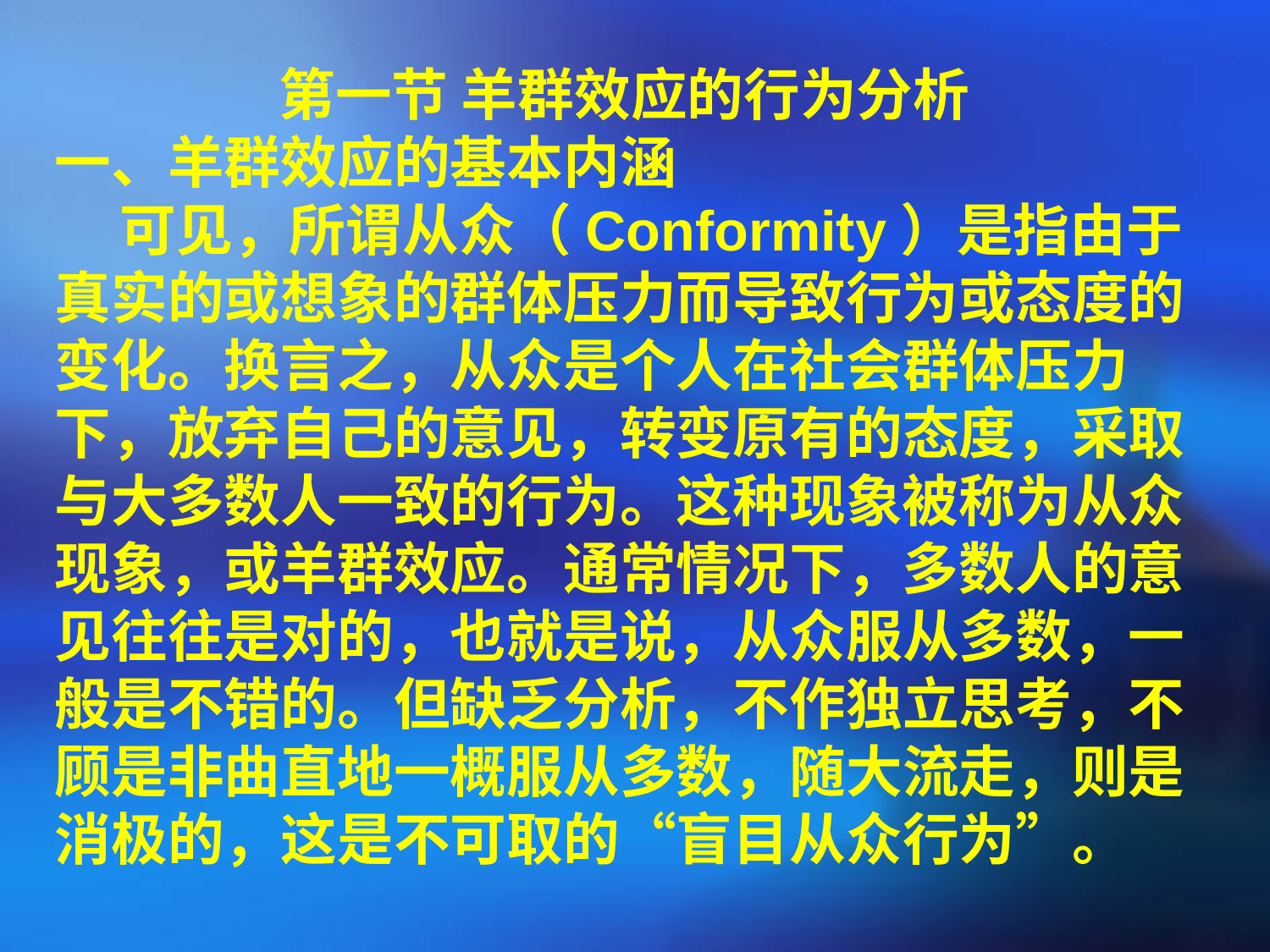

第一节 羊群效应的行为分析
一、羊群效应的基本内涵
    可见，所谓从众（Conformity）是指由于真实的或想象的群体压力而导致行为或态度的变化。换言之，从众是个人在社会群体压力下，放弃自己的意见，转变原有的态度，采取与大多数人一致的行为。这种现象被称为从众现象，或羊群效应。通常情况下，多数人的意见往往是对的，也就是说，从众服从多数，一般是不错的。但缺乏分析，不作独立思考，不顾是非曲直地一概服从多数，随大流走，则是消极的，这是不可取的“盲目从众行为”。